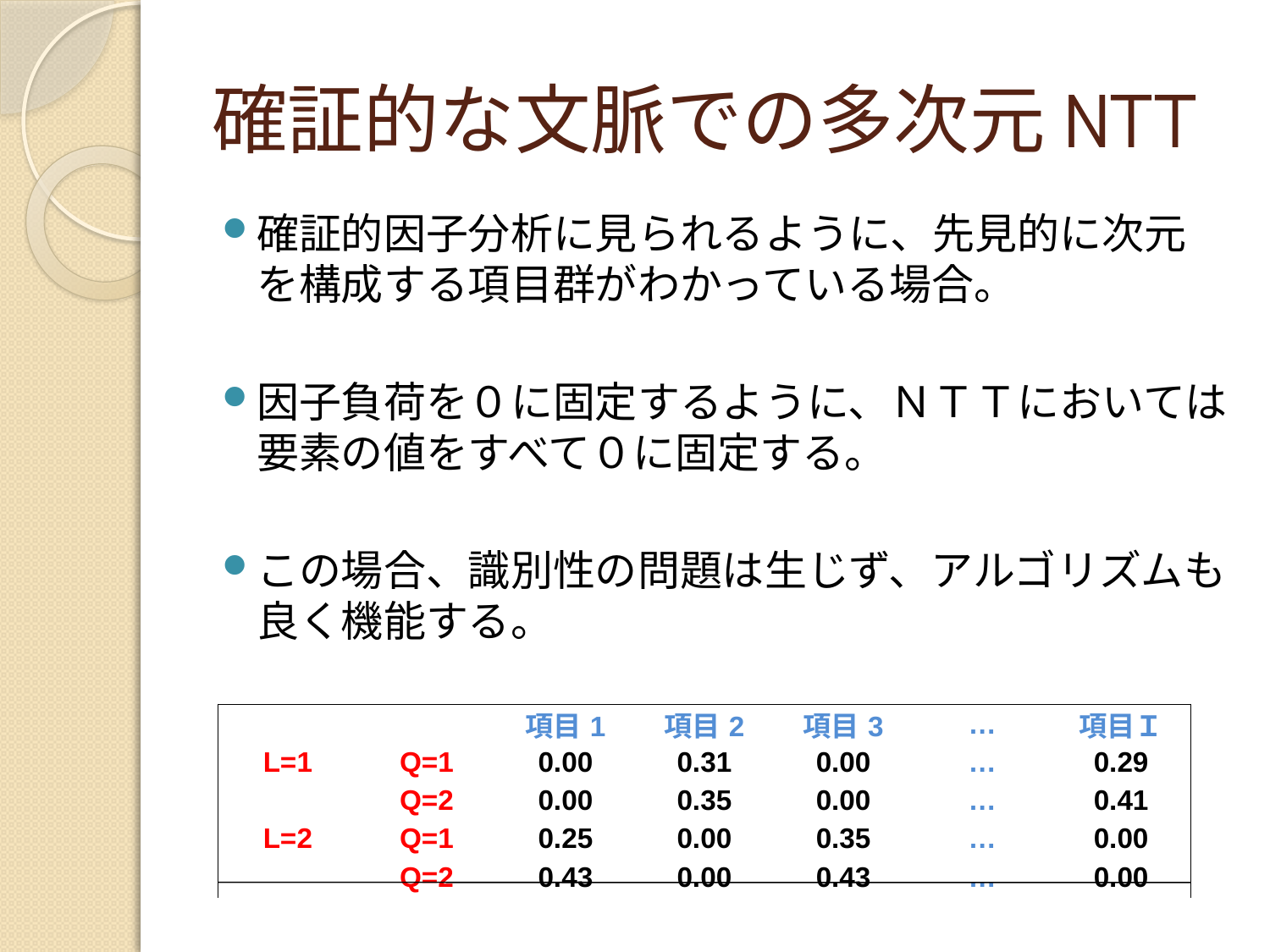

# 確証的な文脈での多次元NTT
確証的因子分析に見られるように、先見的に次元を構成する項目群がわかっている場合。

因子負荷を０に固定するように、ＮＴＴにおいては要素の値をすべて０に固定する。

この場合、識別性の問題は生じず、アルゴリズムも良く機能する。
|  |  | 項目1 | 項目2 | 項目3 | … | 項目Ｉ |
| --- | --- | --- | --- | --- | --- | --- |
| L=1 | Q=1 | 0.00 | 0.31 | 0.00 | … | 0.29 |
|  | Q=2 | 0.00 | 0.35 | 0.00 | … | 0.41 |
| L=2 | Q=1 | 0.25 | 0.00 | 0.35 | … | 0.00 |
|  | Q=2 | 0.43 | 0.00 | 0.43 | … | 0.00 |